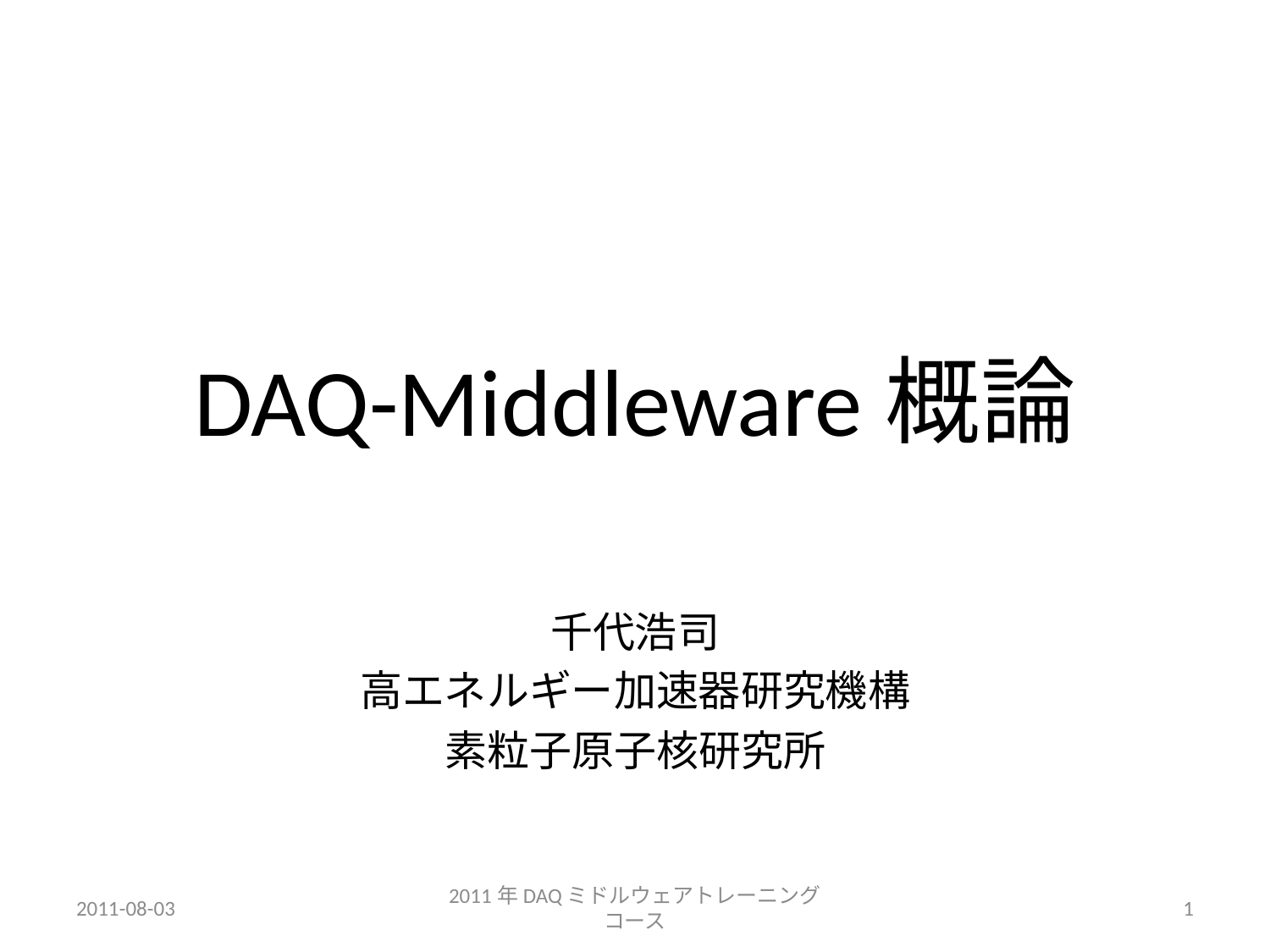

# DAQ-Middleware概論

千代浩司
高エネルギー加速器研究機構
素粒子原子核研究所
2011-08-03
2011年DAQミドルウェアトレーニングコース
1